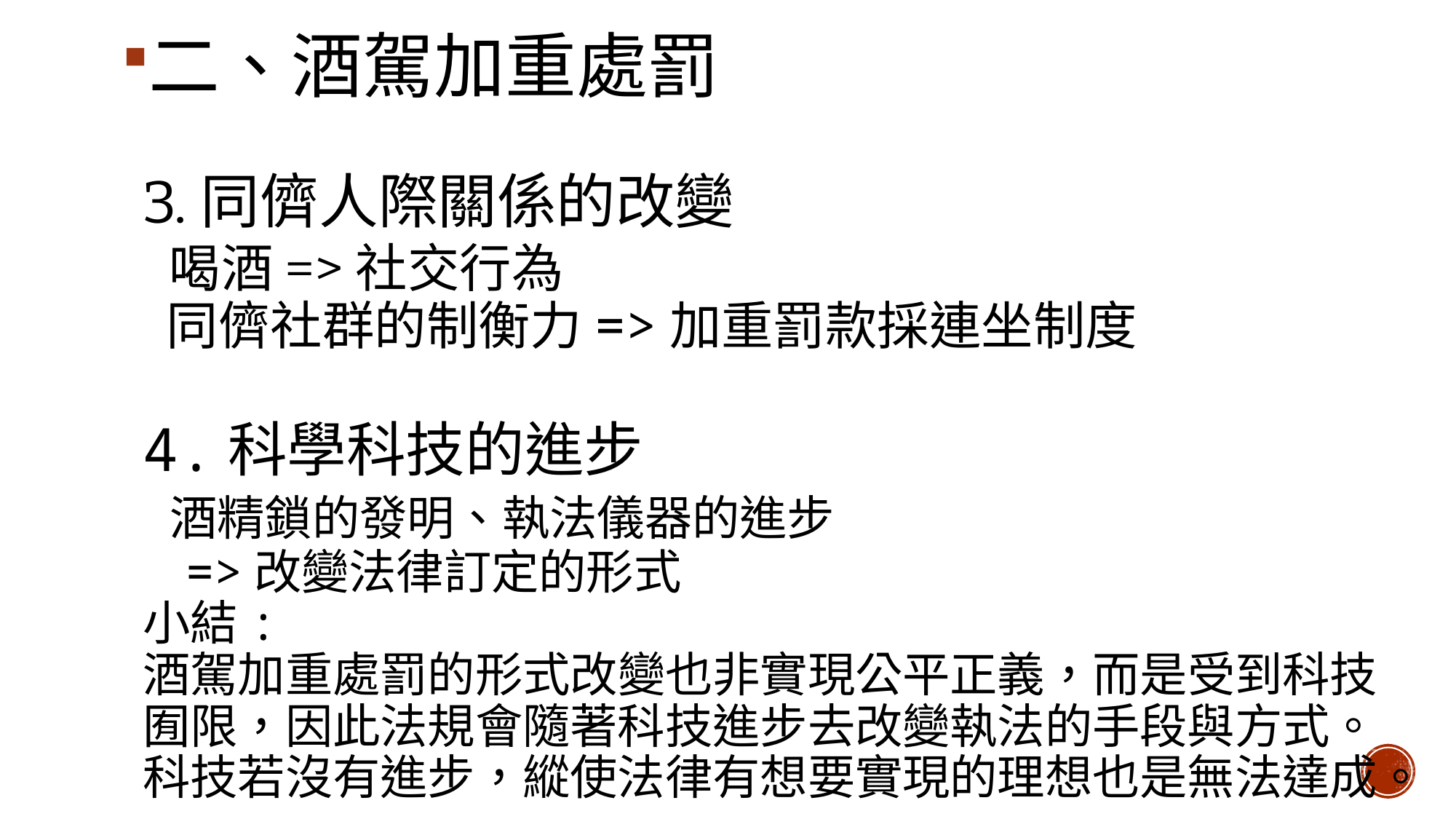

二、酒駕加重處罰
3.同儕人際關係的改變
  喝酒=>社交行為
  同儕社群的制衡力=>加重罰款採連坐制度
4.科學科技的進步
  酒精鎖的發明、執法儀器的進步
   =>改變法律訂定的形式
小結:
酒駕加重處罰的形式改變也非實現公平正義，而是受到科技囿限，因此法規會隨著科技進步去改變執法的手段與方式。科技若沒有進步，縱使法律有想要實現的理想也是無法達成。